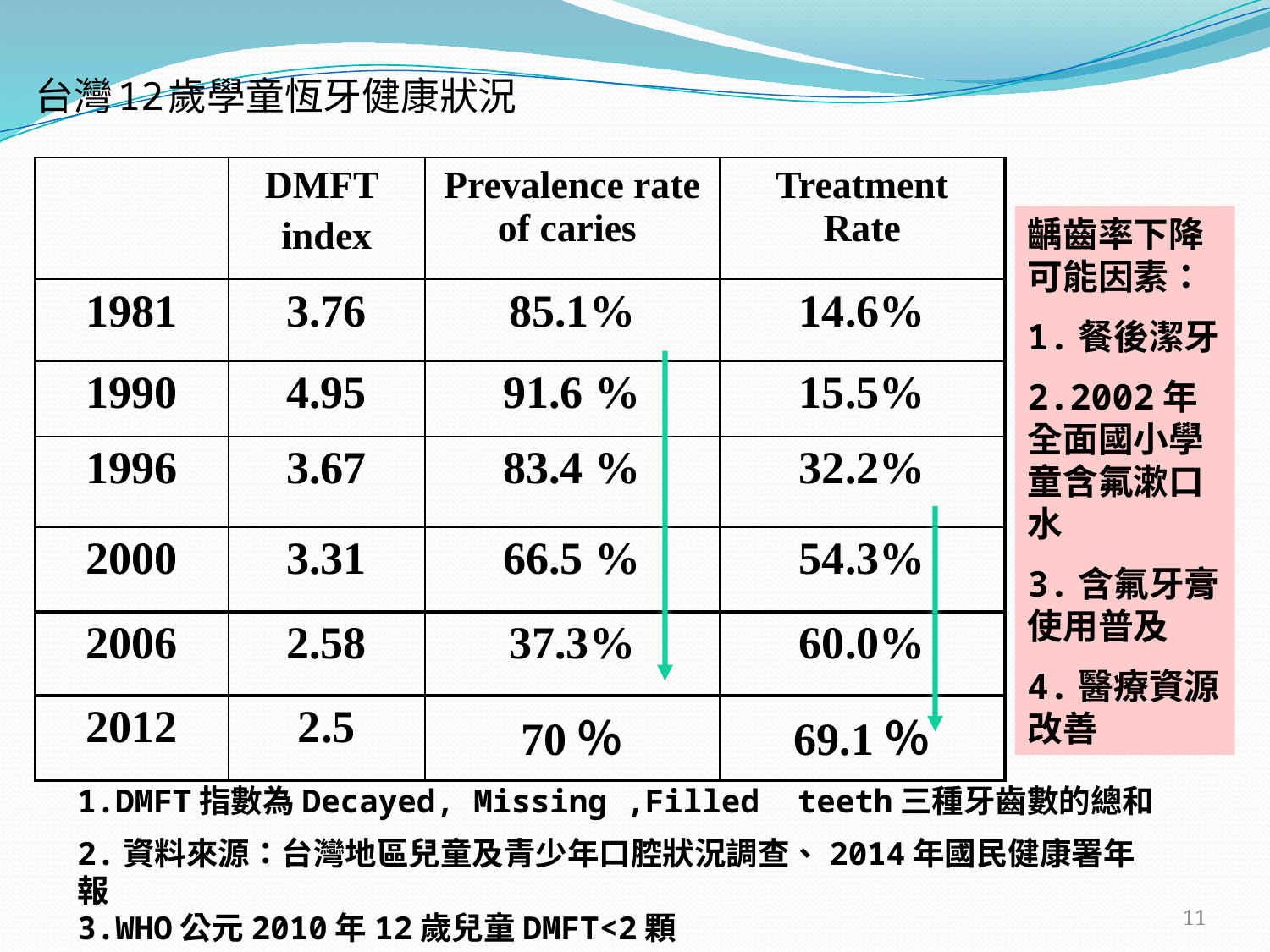

# 台灣12歲學童恆牙健康狀況
|  | DMFT index | Prevalence rate of caries | Treatment Rate |
| --- | --- | --- | --- |
| 1981 | 3.76 | 85.1% | 14.6% |
| 1990 | 4.95 | 91.6 % | 15.5% |
| 1996 | 3.67 | 83.4 % | 32.2% |
| 2000 | 3.31 | 66.5 % | 54.3% |
| 2006 | 2.58 | 37.3% | 60.0% |
| 2012 | 2.5 | 70％ | 69.1％ |
齲齒率下降可能因素：
1.餐後潔牙
2.2002年全面國小學童含氟漱口水
3.含氟牙膏使用普及
4.醫療資源改善

1.DMFT指數為Decayed, Missing ,Filled  teeth三種牙齒數的總和
2.資料來源：台灣地區兒童及青少年口腔狀況調查、2014年國民健康署年報
3.WHO公元2010年12歲兒童DMFT<2顆
11